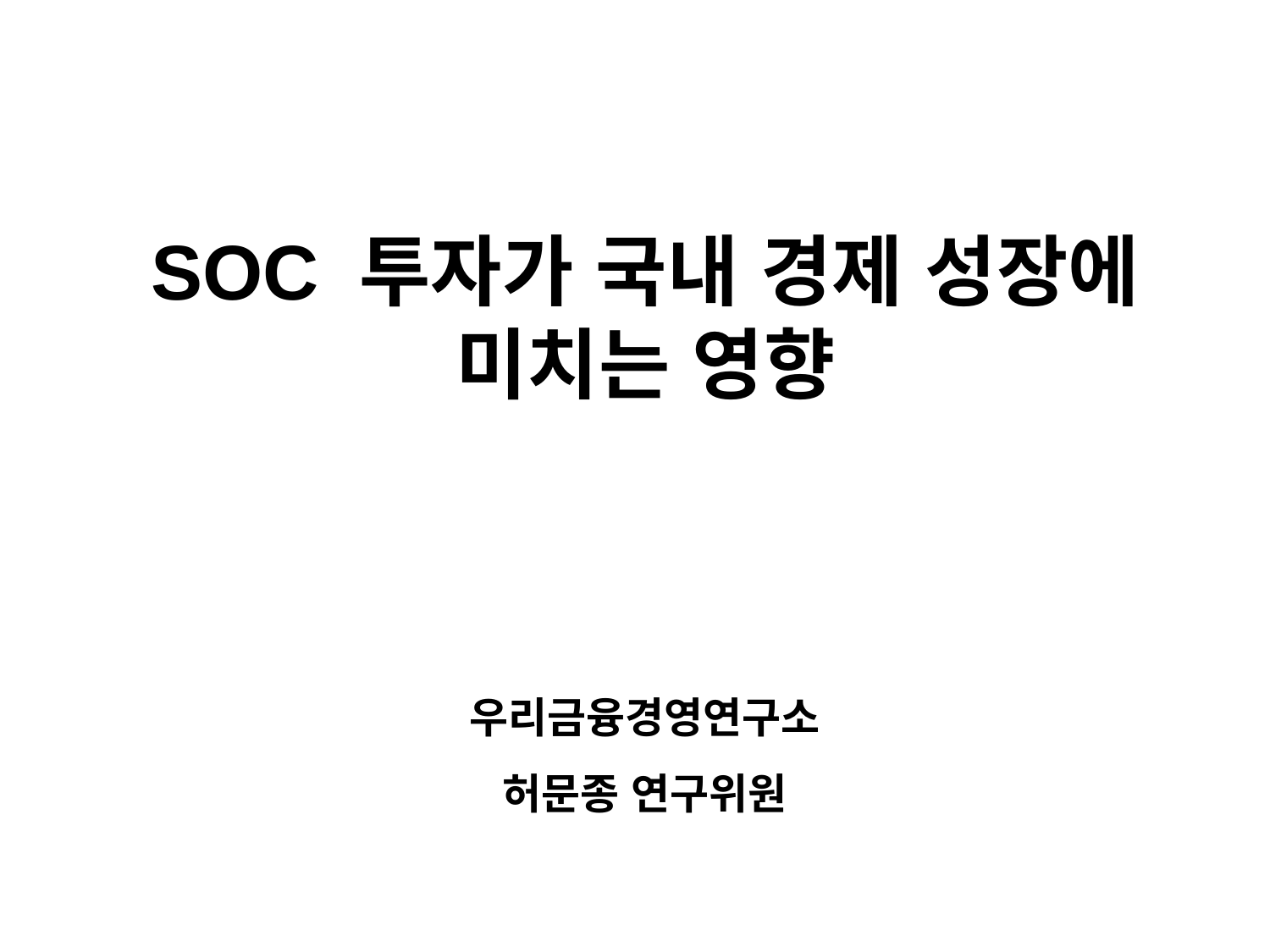

SOC 투자가 국내 경제 성장에 미치는 영향
우리금융경영연구소
허문종 연구위원